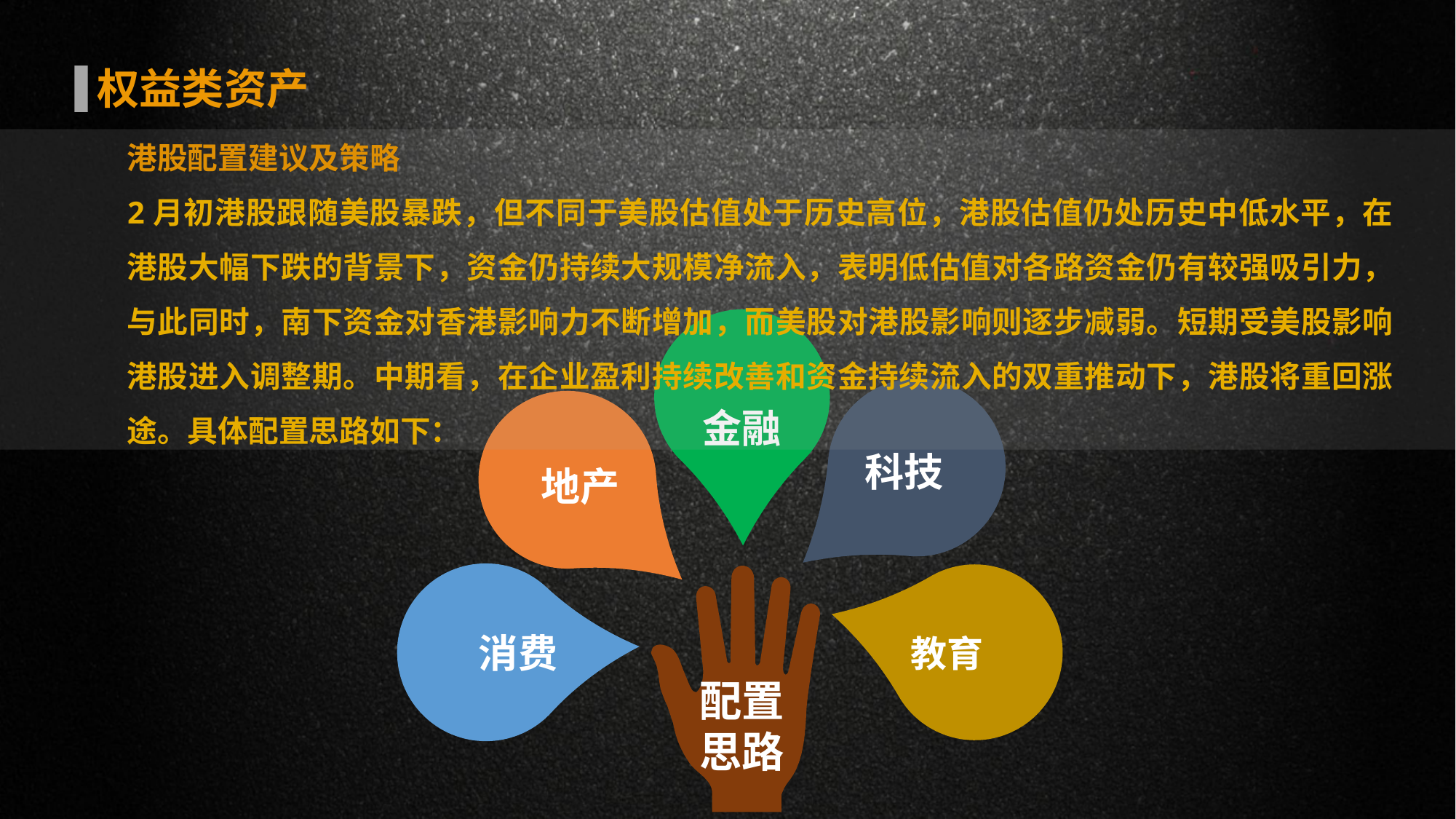

权益类资产

港股配置建议及策略
2月初港股跟随美股暴跌，但不同于美股估值处于历史高位，港股估值仍处历史中低水平，在港股大幅下跌的背景下，资金仍持续大规模净流入，表明低估值对各路资金仍有较强吸引力，与此同时，南下资金对香港影响力不断增加，而美股对港股影响则逐步减弱。短期受美股影响港股进入调整期。中期看，在企业盈利持续改善和资金持续流入的双重推动下，港股将重回涨途。具体配置思路如下：

金融
科技
地产
消费
教育
配置
思路
22